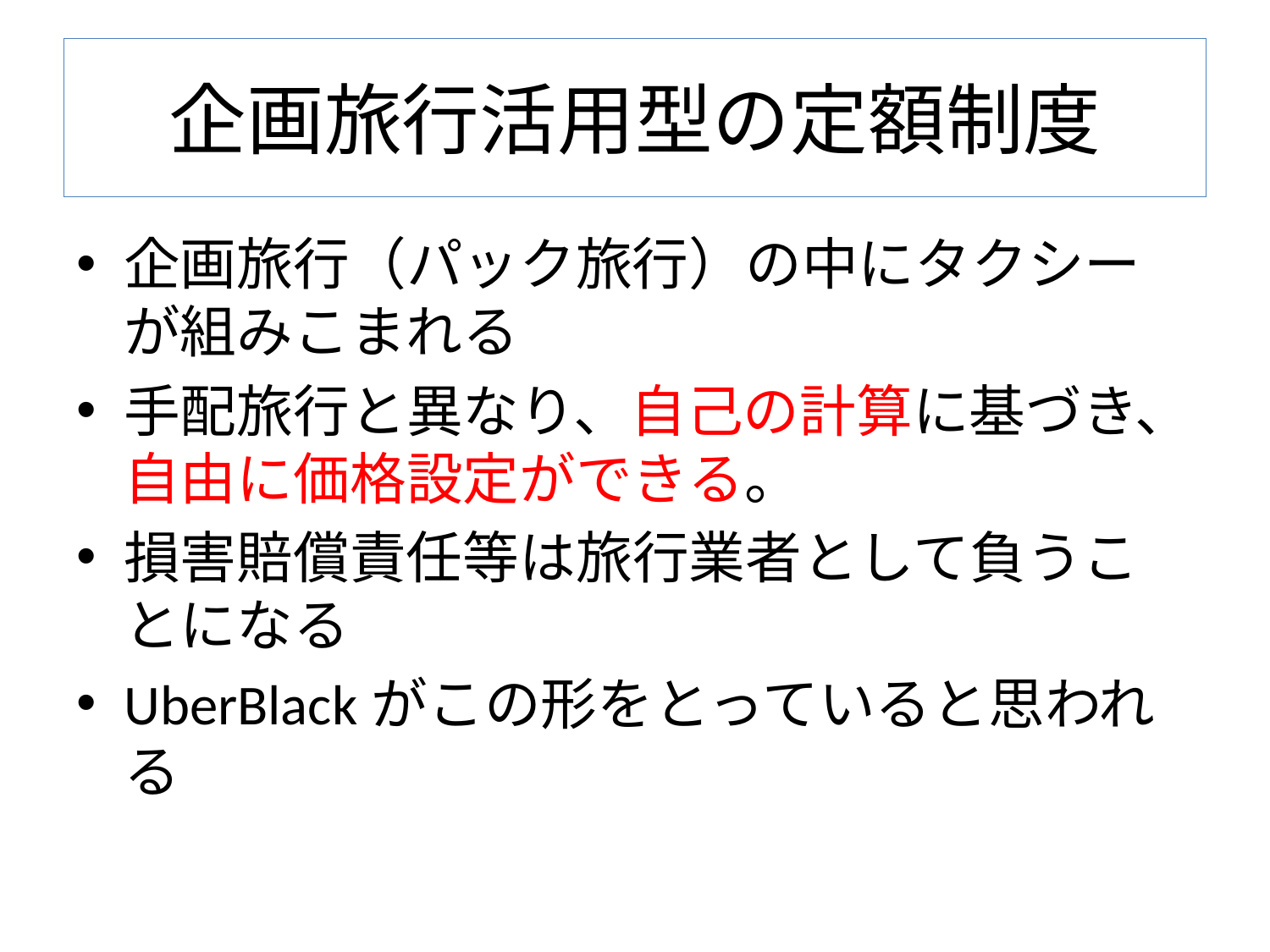

# 企画旅行活用型の定額制度
企画旅行（パック旅行）の中にタクシーが組みこまれる
手配旅行と異なり、自己の計算に基づき、自由に価格設定ができる。
損害賠償責任等は旅行業者として負うことになる
UberBlackがこの形をとっていると思われる